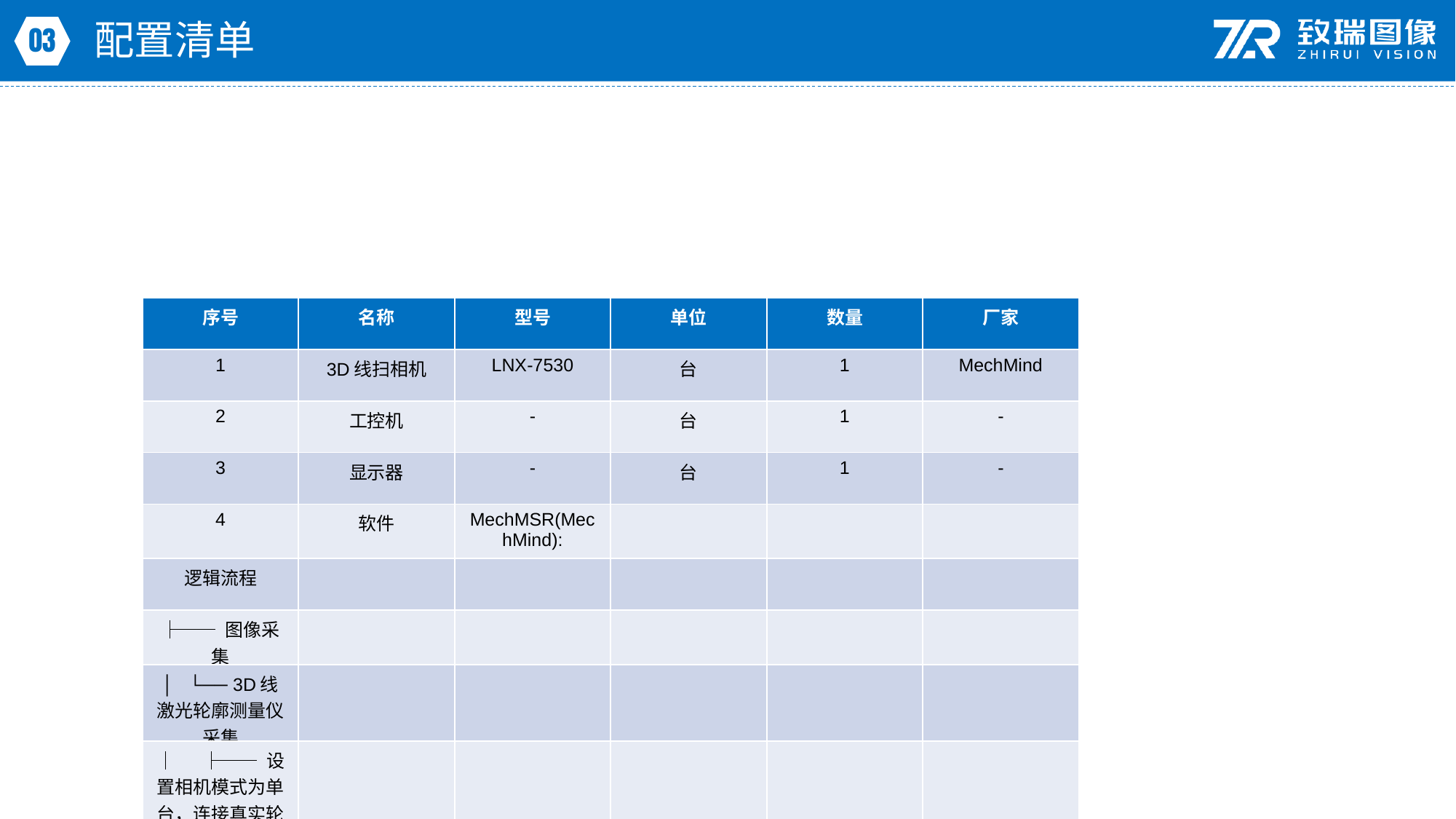

配置清单
03
| 序号 | 名称 | 型号 | 单位 | 数量 | 厂家 |
| --- | --- | --- | --- | --- | --- |
| 1 | 3D线扫相机 | LNX-7530 | 台 | 1 | MechMind |
| 2 | 工控机 | - | 台 | 1 | - |
| 3 | 显示器 | - | 台 | 1 | - |
| 4 | 软件 | MechMSR(MechMind): |  |  |  |
| 逻辑流程 |  |  |  |  |  |
| ├── 图像采集 |  |  |  |  |  |
| │ └── 3D线激光轮廓测量仪采集 |  |  |  |  |  |
| │ ├── 设置相机模式为单台，连接真实轮廓测量仪 |  |  |  |  |  |
| │ ├── 配置触发源为外部触发（与传送带同步） |  |  |  |  |  |
| │ ├── 调整扫描行数至最小值以满足0.2mm精度要求 |  |  |  |  |  |
| │ └── 启用强度图辅助区分喷码与背景 |  |  |  |  |  |
| ├── 预处理 |  |  |  |  |  |
| │ ├── 表面点过滤（通过法向） |  |  |  |  |  |
| │ │ ├── 法向量最大角度设为60°，过滤倾斜噪点 |  |  |  |  |  |
| │ │ └── 噪声去除等级设为中度，消除无规则散点 |  |  |  |  |  |
| │ ├── 表面预处理 |  |  |  |  |  |
| │ │ ├── 使用中值滤波（窗口3px），降低随机噪声 |  |  |  |  |  |
| │ │ └── 启用强度图处理，增强喷码对比度 |  |  |  |  |  |
| │ └── 提取表面轮廓线 |  |  |  |  |  |
| │ ├── 通过特征区域框选喷码区域 |  |  |  |  |  |
| │ └── 平均轮廓线勾选，提高边缘稳定性 |  |  |  |  |  |
| ├── 喷码完整性检测 |  |  |  |  |  |
| │ ├── Blob分析 |  |  |  |  |  |
| │ │ ├── 使用强度图与深度图联合检测 |  |  |  |  |  |
| │ │ ├── 高度阈值设为喷码深度公差范围（±0.1mm） |  |  |  |  |  |
| │ │ ├── 面积阈值排除小缺陷（最小面积设为50px²） |  |  |  |  |  |
| │ │ └── 排序方式设为位置-X递增，确保喷码顺序检测 |  |  |  |  |  |
| │ └── 轮廓拟合线 |  |  |  |  |  |
| │ ├── 特征区域模式设为合并模式，限定喷码边缘 |  |  |  |  |  |
| │ └── 离群点百分比设为30%，鲁棒拟合减少干扰 |  |  |  |  |  |
| ├── 结果处理 |  |  |  |  |  |
| │ ├── 判定喷码区域连通性（Blob数量需为1） |  |  |  |  |  |
| │ ├── 检查轮廓线偏差（最大误差≤0.2mm） |  |  |  |  |  |
| │ └── 综合判定结果输出OK/NG（NG时记录缺陷坐标） |  |  |  |  |  |
| └── 通信处理 |  |  |  |  |  |
| └── 配置Modbus TCP通信 |  |  |  |  |  |
| ├── 设置IP地址与PLC对接 |  |  |  |  |  |
| └── 输出质量判定结果（0=OK，1=NG）及缺陷坐标数据 |  |  |  |  |  |
| 注 | 套 | 1 | MechMSR(MechMind): |  |  |
| 逻辑流程 |  |  |  |  |  |
| ├── 图像采集 |  |  |  |  |  |
| │ └── 3D线激光轮廓测量仪采集 |  |  |  |  |  |
| │ ├── 设置相机模式为单台，连接真实轮廓测量仪 |  |  |  |  |  |
| │ ├── 配置触发源为外部触发（与传送带同步） |  |  |  |  |  |
| │ ├── 调整扫描行数至最小值以满足0.2mm精度要求 |  |  |  |  |  |
| │ └── 启用强度图辅助区分喷码与背景 |  |  |  |  |  |
| ├── 预处理 |  |  |  |  |  |
| │ ├── 表面点过滤（通过法向） |  |  |  |  |  |
| │ │ ├── 法向量最大角度设为60°，过滤倾斜噪点 |  |  |  |  |  |
| │ │ └── 噪声去除等级设为中度，消除无规则散点 |  |  |  |  |  |
| │ ├── 表面预处理 |  |  |  |  |  |
| │ │ ├── 使用中值滤波（窗口3px），降低随机噪声 |  |  |  |  |  |
| │ │ └── 启用强度图处理，增强喷码对比度 |  |  |  |  |  |
| │ └── 提取表面轮廓线 |  |  |  |  |  |
| │ ├── 通过特征区域框选喷码区域 |  |  |  |  |  |
| │ └── 平均轮廓线勾选，提高边缘稳定性 |  |  |  |  |  |
| ├── 喷码完整性检测 |  |  |  |  |  |
| │ ├── Blob分析 |  |  |  |  |  |
| │ │ ├── 使用强度图与深度图联合检测 |  |  |  |  |  |
| │ │ ├── 高度阈值设为喷码深度公差范围（±0.1mm） |  |  |  |  |  |
| │ │ ├── 面积阈值排除小缺陷（最小面积设为50px²） |  |  |  |  |  |
| │ │ └── 排序方式设为位置-X递增，确保喷码顺序检测 |  |  |  |  |  |
| │ └── 轮廓拟合线 |  |  |  |  |  |
| │ ├── 特征区域模式设为合并模式，限定喷码边缘 |  |  |  |  |  |
| │ └── 离群点百分比设为30%，鲁棒拟合减少干扰 |  |  |  |  |  |
| ├── 结果处理 |  |  |  |  |  |
| │ ├── 判定喷码区域连通性（Blob数量需为1） |  |  |  |  |  |
| │ ├── 检查轮廓线偏差（最大误差≤0.2mm） |  |  |  |  |  |
| │ └── 综合判定结果输出OK/NG（NG时记录缺陷坐标） |  |  |  |  |  |
| └── 通信处理 |  |  |  |  |  |
| └── 配置Modbus TCP通信 |  |  |  |  |  |
| ├── 设置IP地址与PLC对接 |  |  |  |  |  |
| └── 输出质量判定结果（0=OK，1=NG）及缺陷坐标数据 |  |  |  |  |  |
| 注 |  |  |  |  |  |